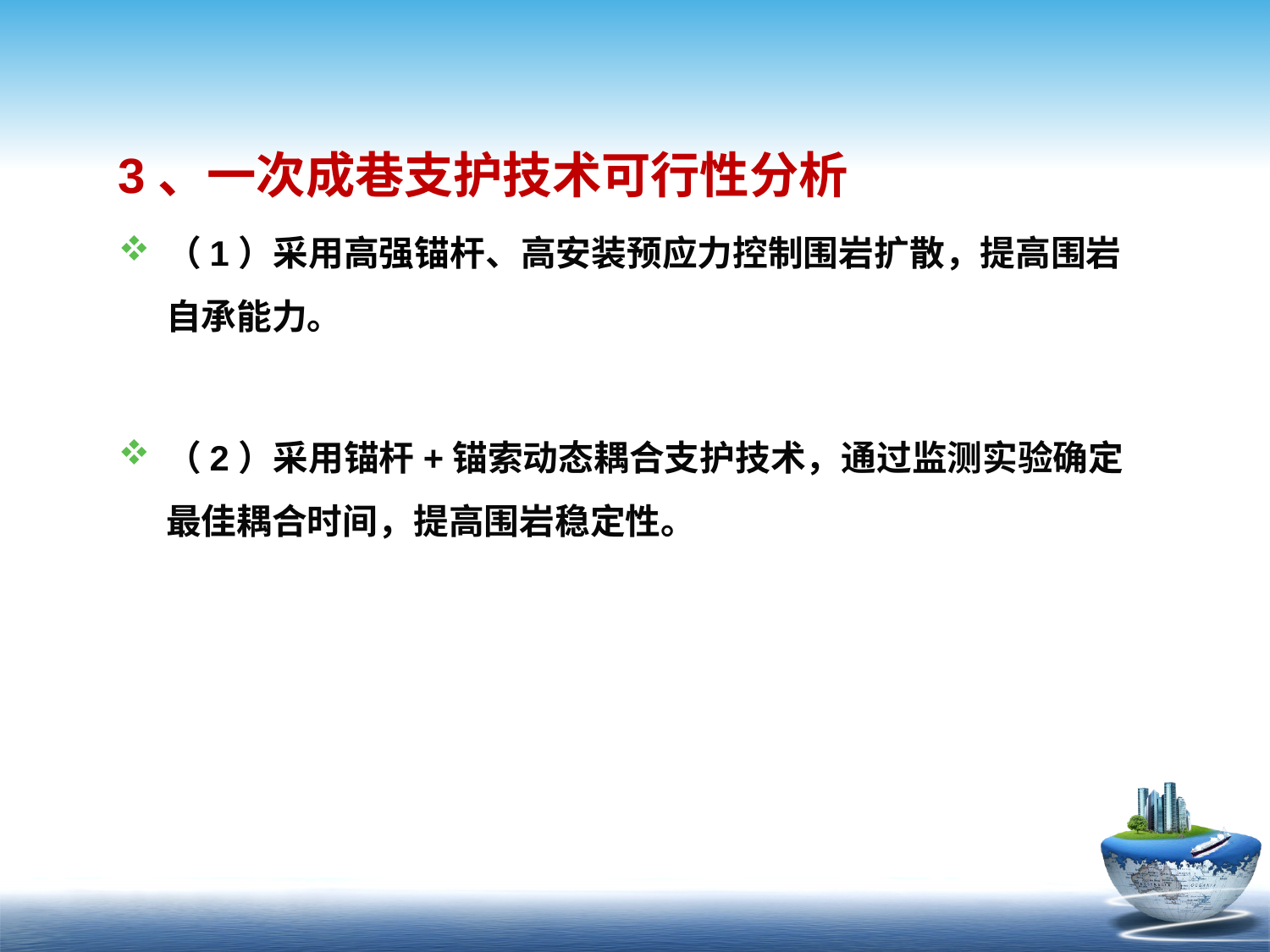

3、一次成巷支护技术可行性分析
（1）采用高强锚杆、高安装预应力控制围岩扩散，提高围岩自承能力。

（2）采用锚杆+锚索动态耦合支护技术，通过监测实验确定最佳耦合时间，提高围岩稳定性。